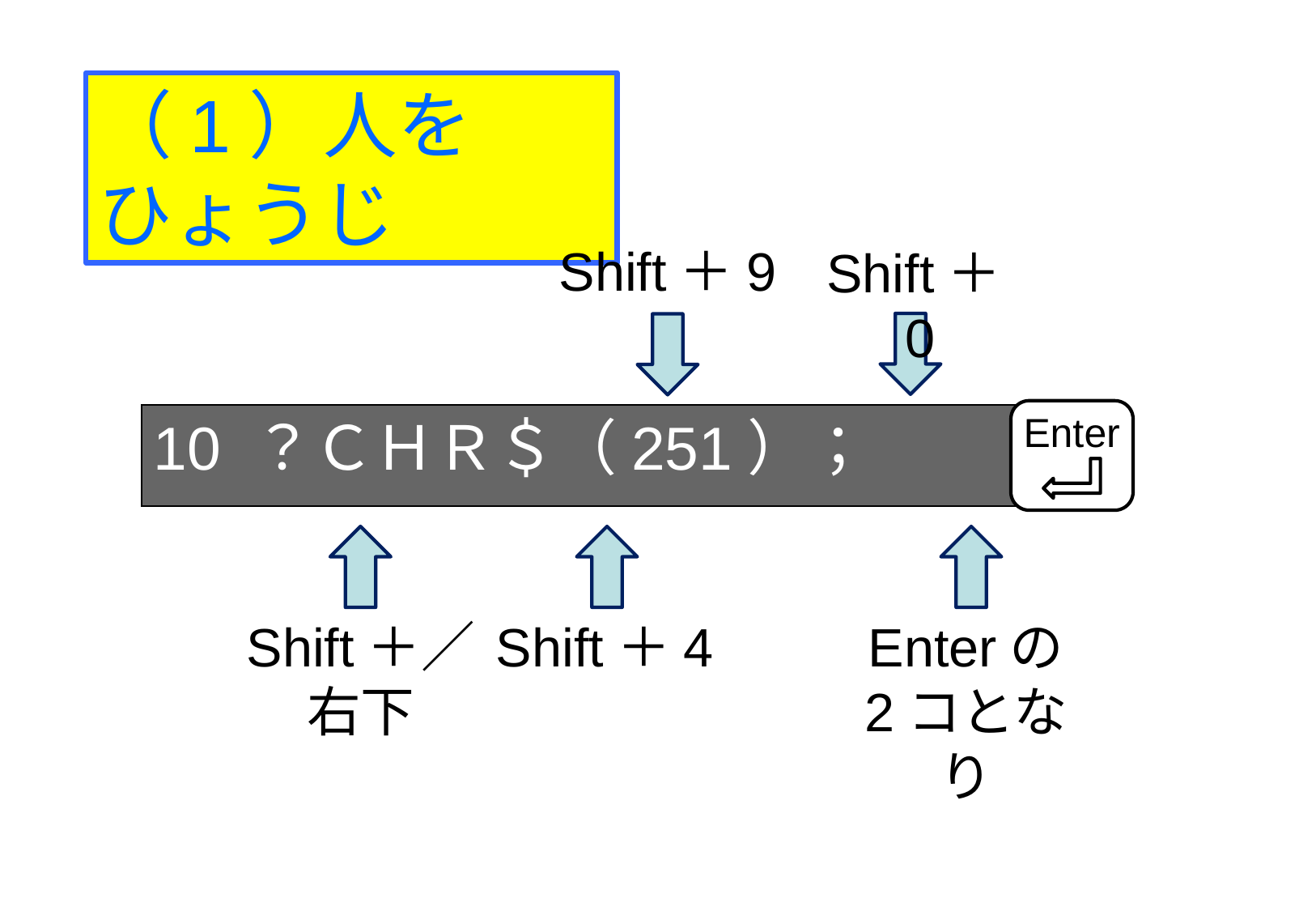

（1）人をひょうじ
Shift＋9
Shift＋0

Enter

10 ？ＣＨＲ＄（251）；

Shift＋／
右下
Shift＋4
Enterの
2コとなり